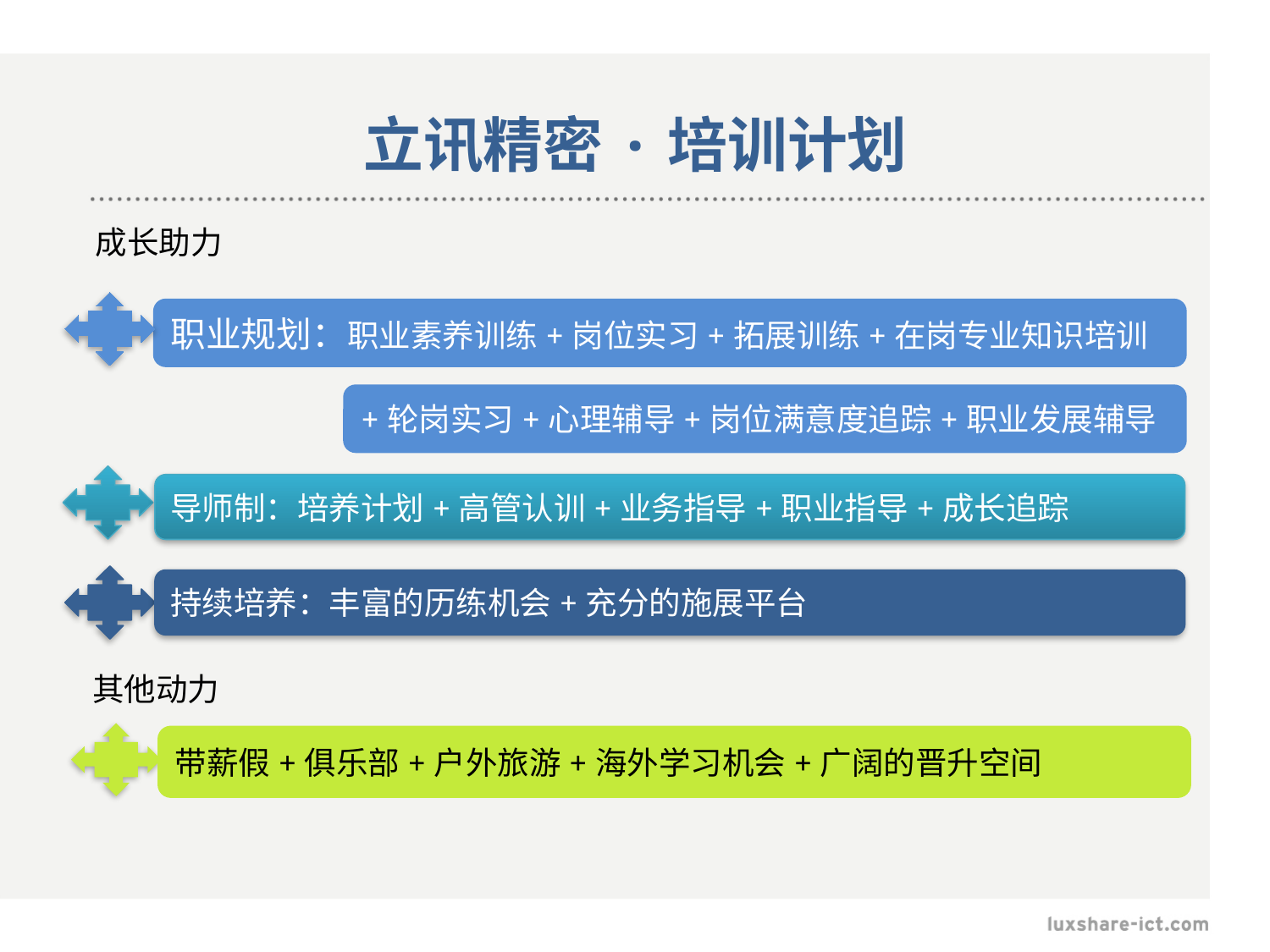

# 立讯精密·培训计划
成长助力

职业规划：职业素养训练+岗位实习+拓展训练+在岗专业知识培训
+轮岗实习+心理辅导+岗位满意度追踪+职业发展辅导

导师制：培养计划+高管认训+业务指导+职业指导+成长追踪

持续培养：丰富的历练机会+充分的施展平台
其他动力

带薪假+俱乐部+户外旅游+海外学习机会+广阔的晋升空间